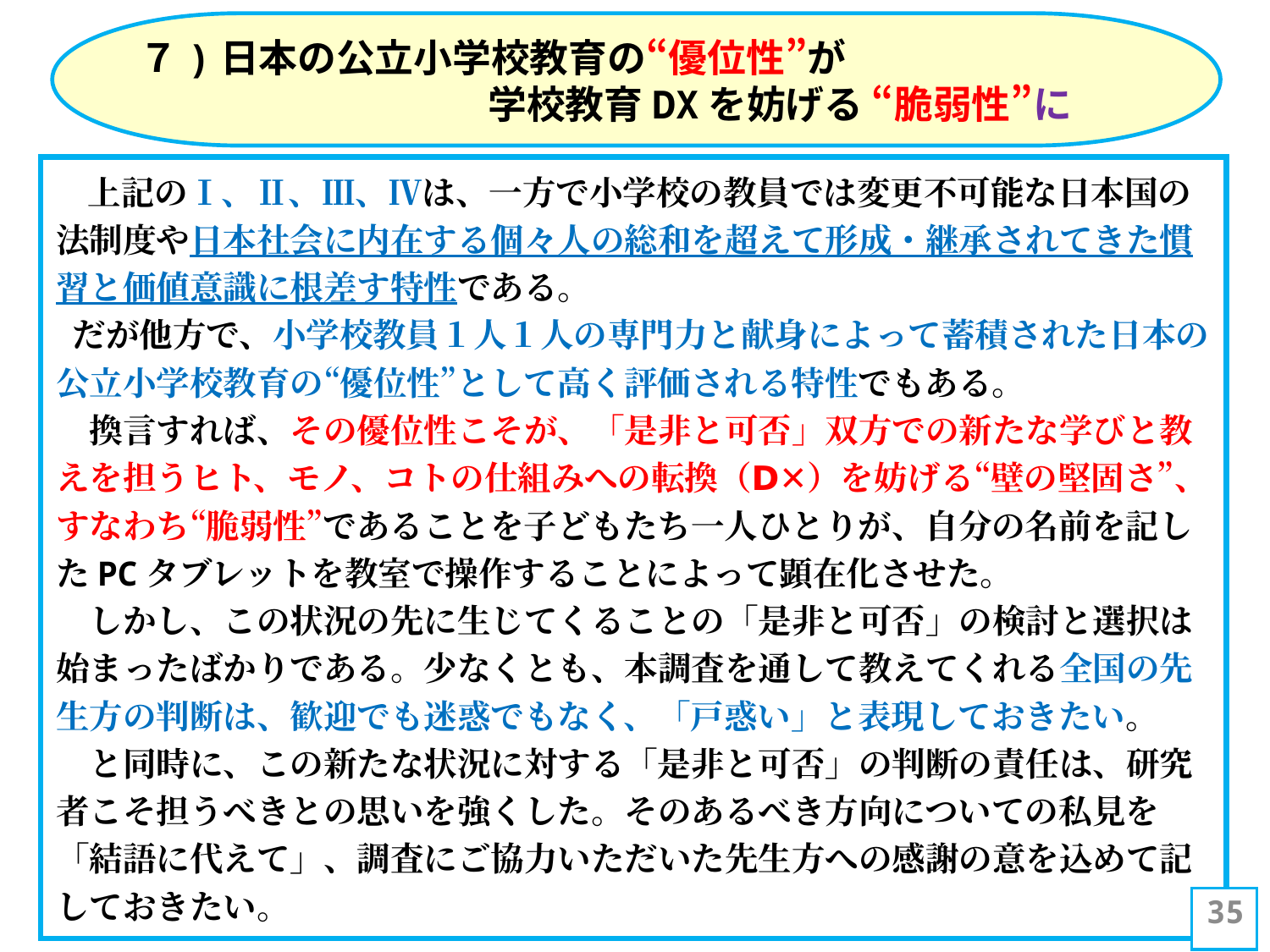

７)日本の公立小学校教育の“優位性”が
　　　　　　　　　学校教育DXを妨げる “脆弱性”に

　上記のⅠ、Ⅱ、Ⅲ、Ⅳは、一方で小学校の教員では変更不可能な日本国の法制度や日本社会に内在する個々人の総和を超えて形成・継承されてきた慣習と価値意識に根差す特性である。
 だが他方で、小学校教員１人１人の専門力と献身によって蓄積された日本の公立小学校教育の“優位性”として高く評価される特性でもある。
　換言すれば、その優位性こそが、「是非と可否」双方での新たな学びと教えを担うヒト、モノ、コトの仕組みへの転換（Ⅾ✕）を妨げる“壁の堅固さ”、すなわち“脆弱性”であることを子どもたち一人ひとりが、自分の名前を記したPCタブレットを教室で操作することによって顕在化させた。
　しかし、この状況の先に生じてくることの「是非と可否」の検討と選択は始まったばかりである。少なくとも、本調査を通して教えてくれる全国の先生方の判断は、歓迎でも迷惑でもなく、「戸惑い」と表現しておきたい。
　と同時に、この新たな状況に対する「是非と可否」の判断の責任は、研究者こそ担うべきとの思いを強くした。そのあるべき方向についての私見を「結語に代えて」、調査にご協力いただいた先生方への感謝の意を込めて記しておきたい。
35